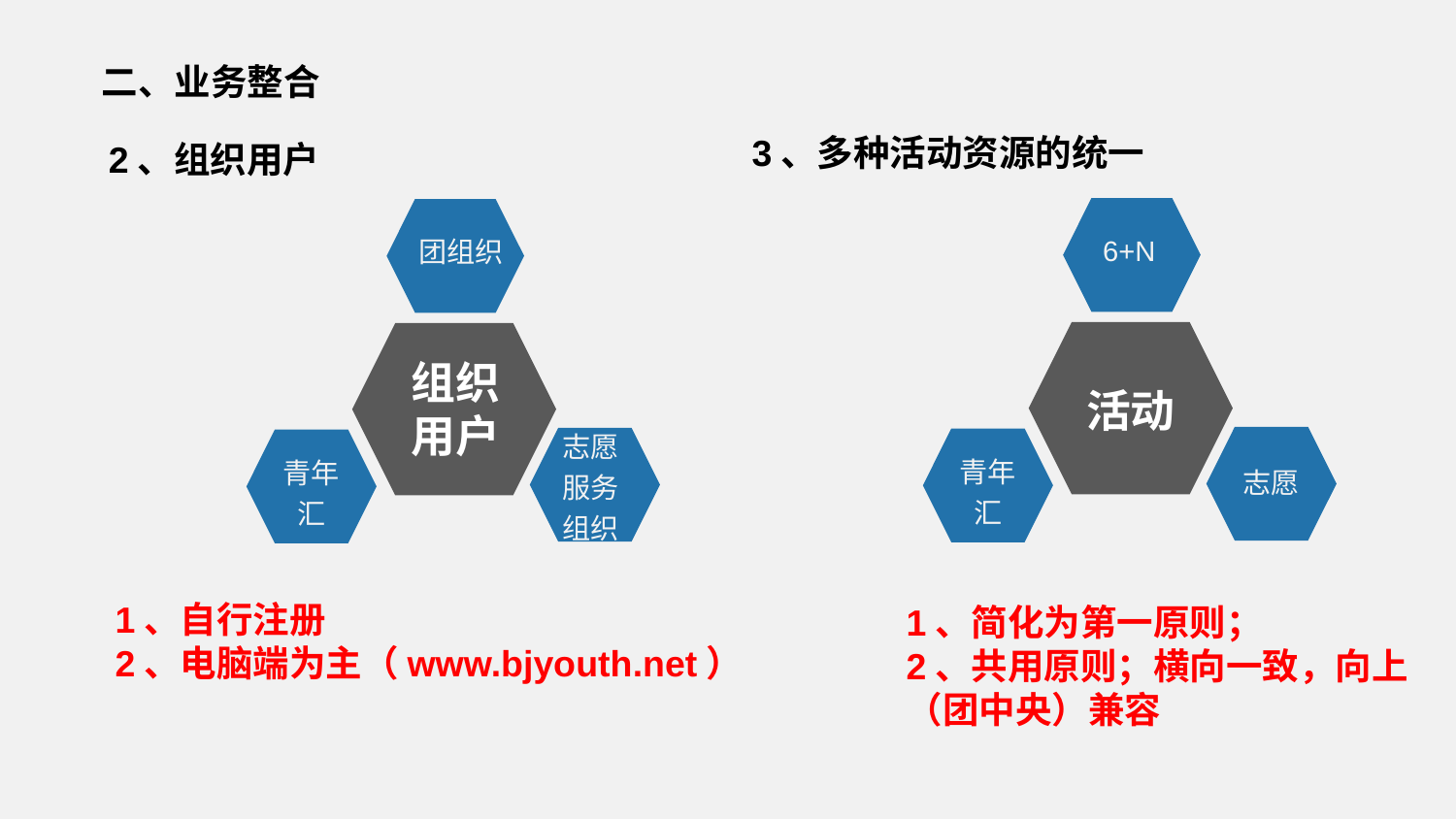

二、业务整合
3、多种活动资源的统一
2、组织用户

 6+N

团组织

活动

组织用户
志愿服务组织

志愿

青年汇

青年汇
1、自行注册
2、电脑端为主（www.bjyouth.net）
1、简化为第一原则；
2、共用原则；横向一致，向上（团中央）兼容